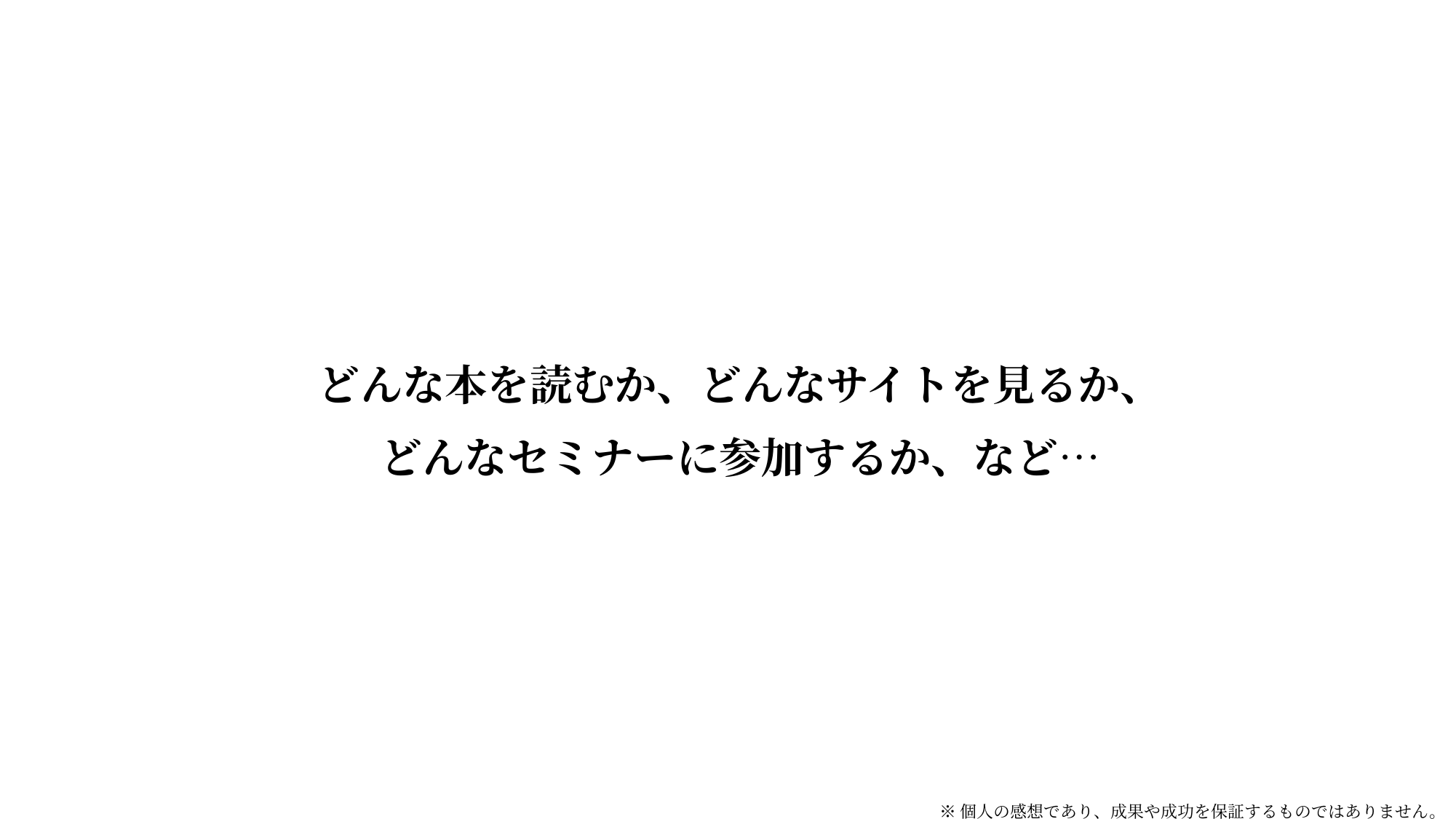

どんな本を読むか、どんなサイトを見るか、
どんなセミナーに参加するか、など…
※個人の感想であり、成果や成功を保証するものではありません。